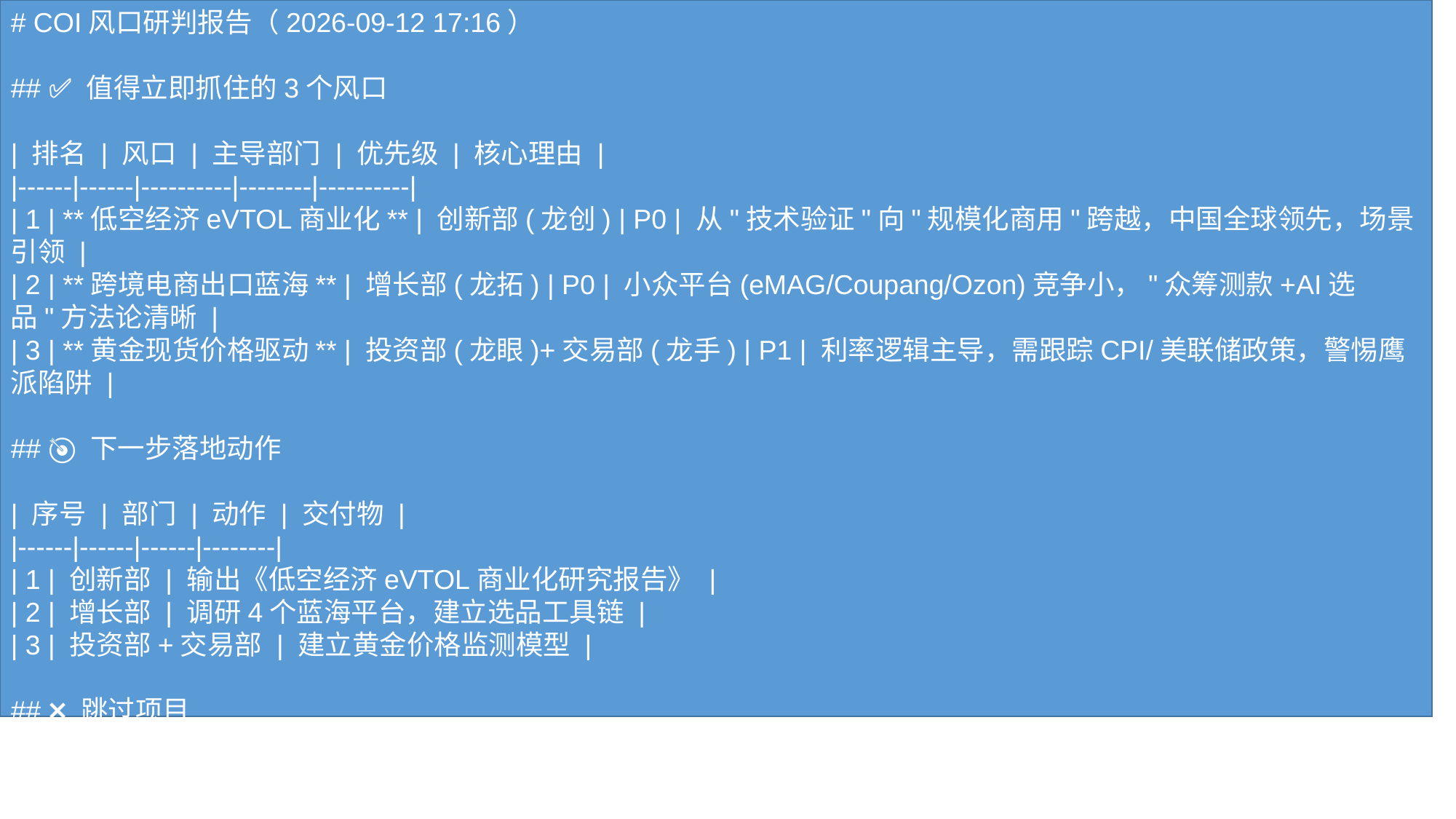

# COI风口研判报告（2026-09-12 17:16） ## ✅ 值得立即抓住的3个风口 | 排名 | 风口 | 主导部门 | 优先级 | 核心理由 | |------|------|----------|--------|----------| | 1 | **低空经济eVTOL商业化** | 创新部(龙创) | P0 | 从"技术验证"向"规模化商用"跨越，中国全球领先，场景引领 | | 2 | **跨境电商出口蓝海** | 增长部(龙拓) | P0 | 小众平台(eMAG/Coupang/Ozon)竞争小，"众筹测款+AI选品"方法论清晰 | | 3 | **黄金现货价格驱动** | 投资部(龙眼)+交易部(龙手) | P1 | 利率逻辑主导，需跟踪CPI/美联储政策，警惕鹰派陷阱 | ## 🎯 下一步落地动作 | 序号 | 部门 | 动作 | 交付物 | |------|------|------|--------| | 1 | 创新部 | 输出《低空经济eVTOL商业化研究报告》 | | 2 | 增长部 | 调研4个蓝海平台，建立选品工具链 | | 3 | 投资部+交易部 | 建立黄金价格监测模型 | ## ❌ 跳过项目 - 机器人具身智能：网页内容为machine字典释义 - 内容创作AI视频：偏学术定义，与风口主题不完全匹配 - 新能源汽车出海：网页为导航页+汉字释义，完全无关 --- *生成时间：2026-09-12 17:16 | 负责人：龙枢(架构部)*
#